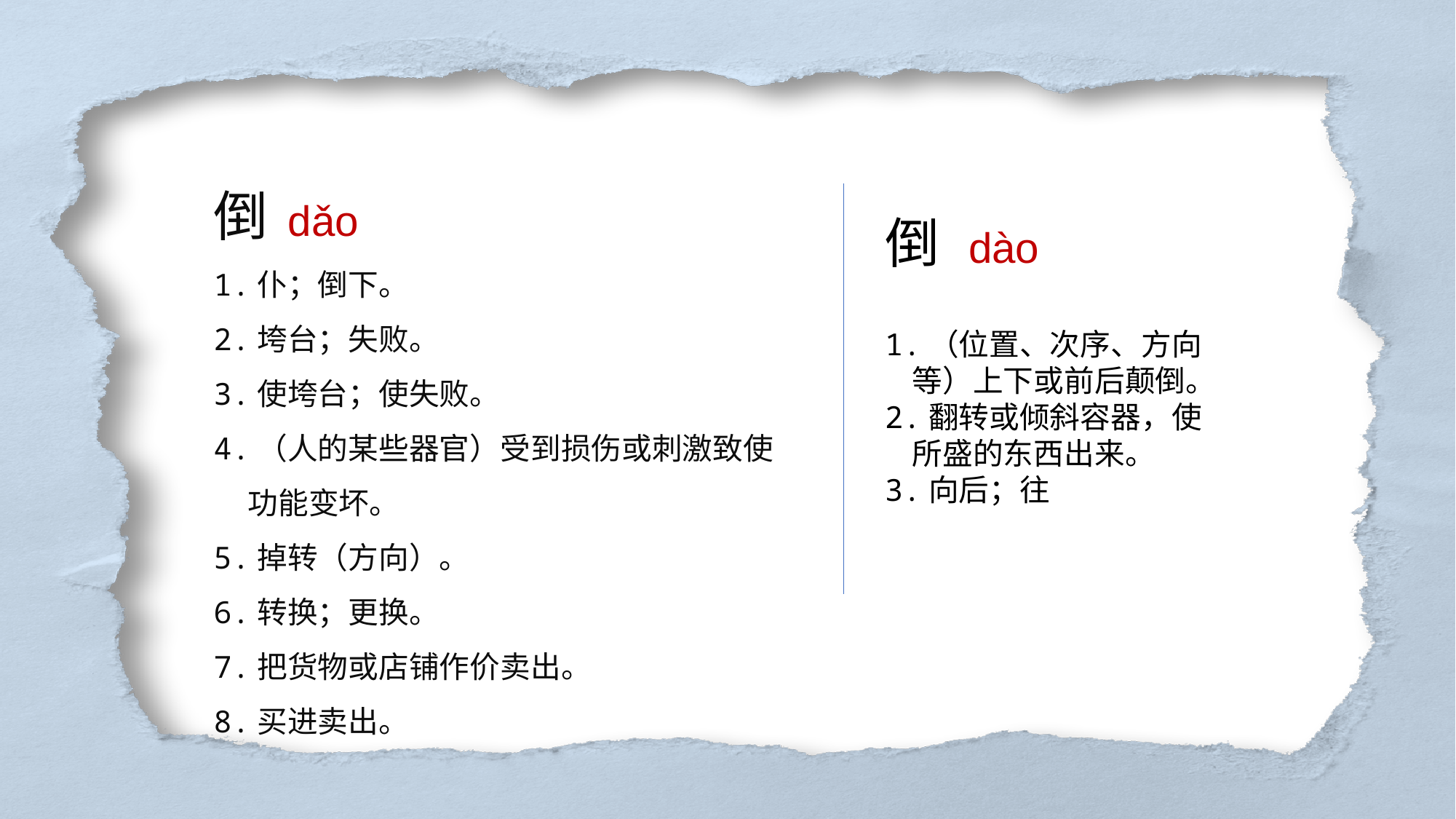

倒 dǎo
1.仆；倒下。
2.垮台；失败。
3.使垮台；使失败。
4.（人的某些器官）受到损伤或刺激致使
    功能变坏。
5.掉转（方向）。
6.转换；更换。
7.把货物或店铺作价卖出。
8.买进卖出。

倒  dào

1.（位置、次序、方向
   等）上下或前后颠倒。
2.翻转或倾斜容器，使
   所盛的东西出来。
3.向后；往